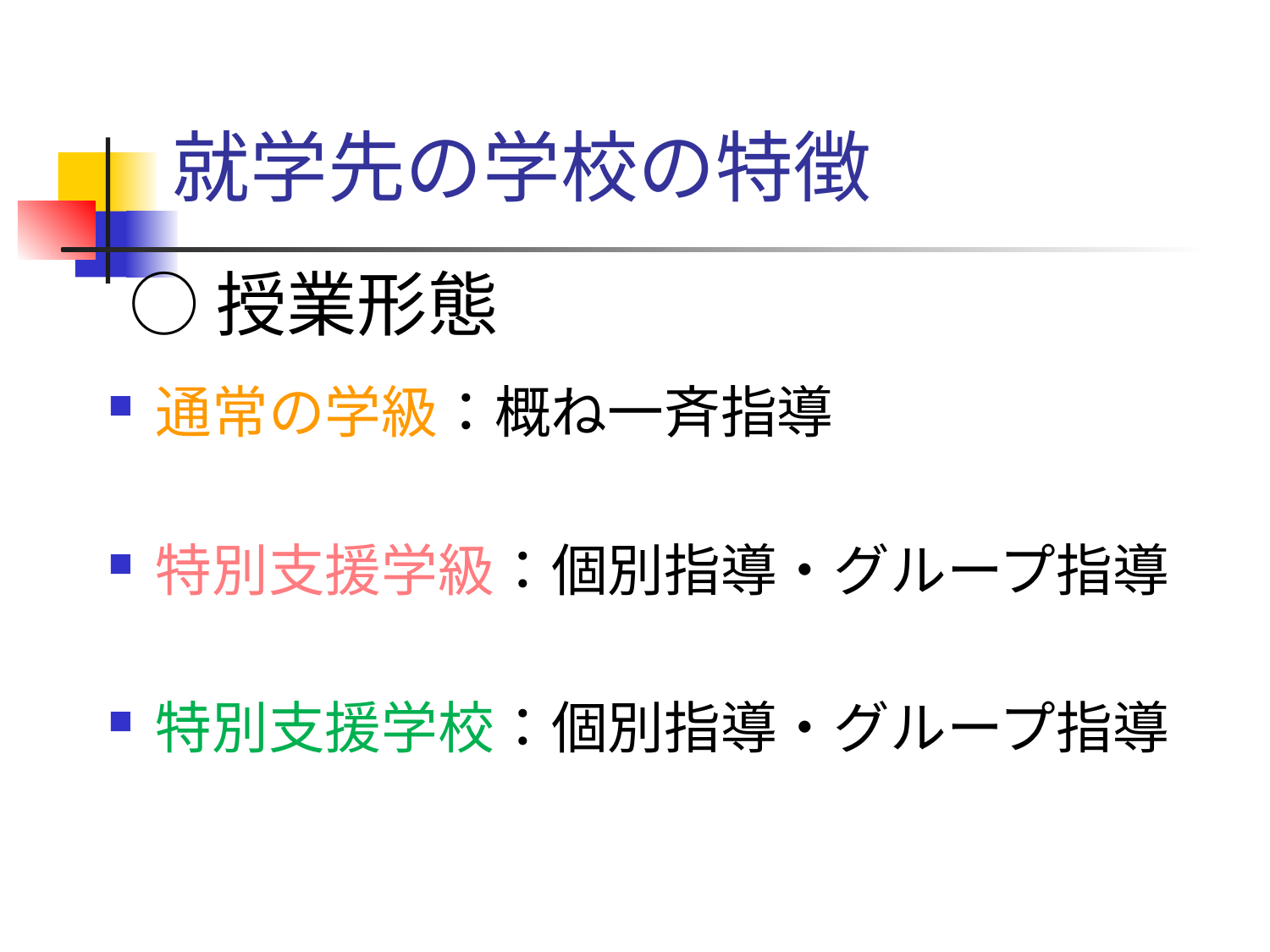

就学先の学校の特徴
○授業形態
通常の学級：概ね一斉指導

特別支援学級：個別指導・グループ指導

特別支援学校：個別指導・グループ指導